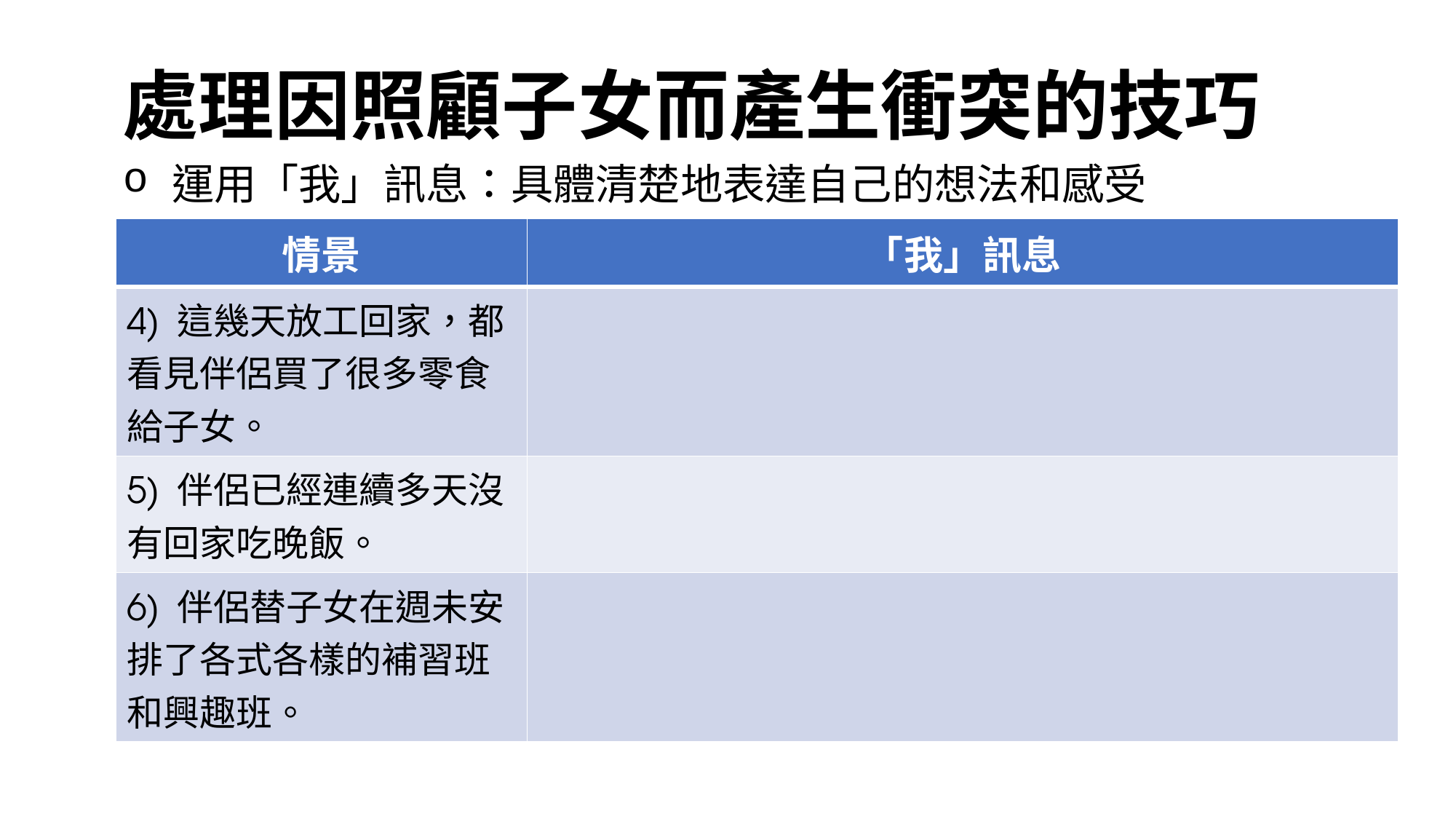

# 處理因照顧子女而產生衝突的技巧
 運用「我」訊息：具體清楚地表達自己的想法和感受
| 情景 | 「我」訊息 |
| --- | --- |
| 4) 這幾天放工回家，都看見伴侶買了很多零食給子女。 |  |
| 5) 伴侶已經連續多天沒有回家吃晚飯。 |  |
| 6) 伴侶替子女在週未安排了各式各樣的補習班和興趣班。 |  |